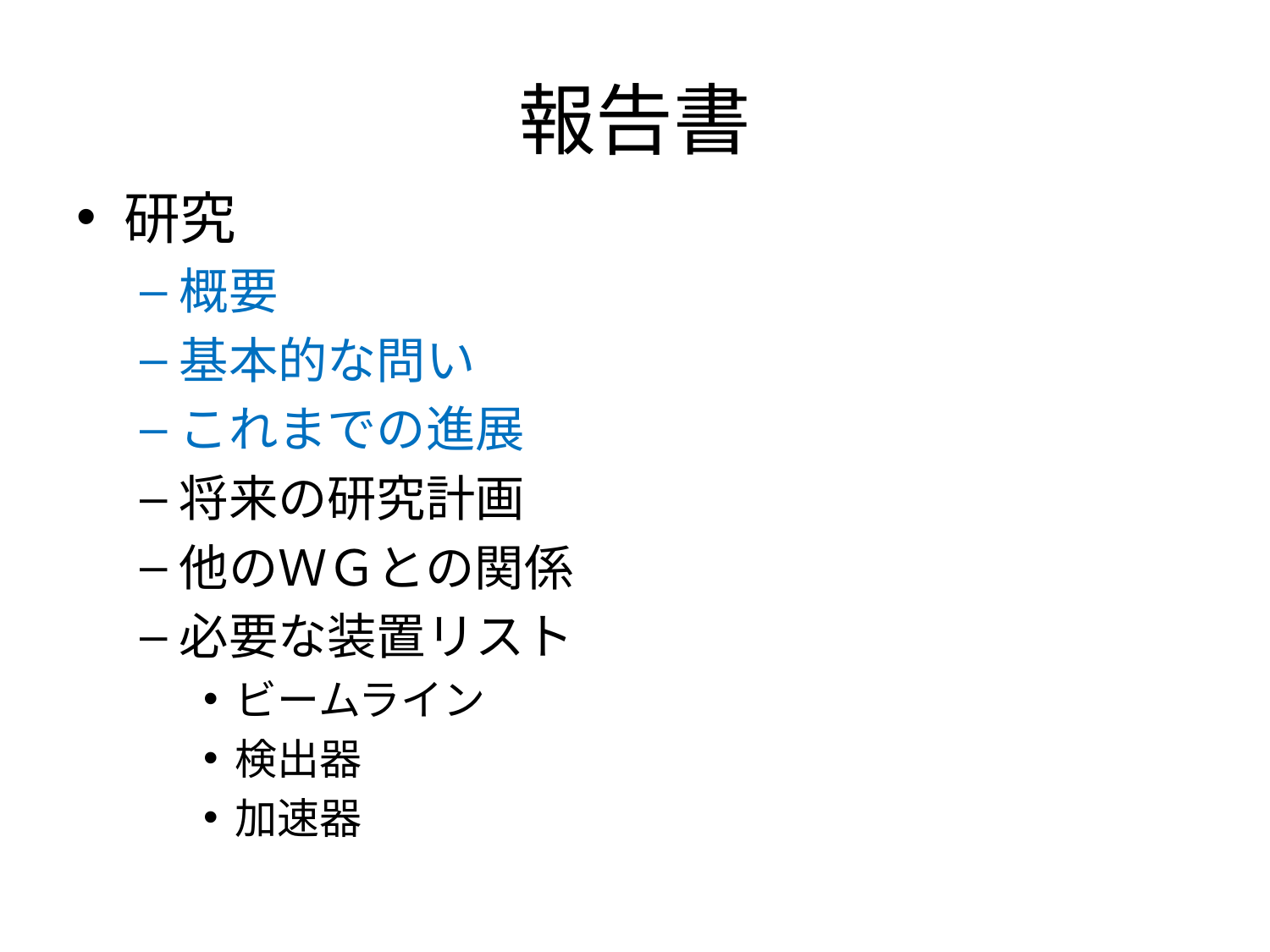

# 報告書
研究
概要
基本的な問い
これまでの進展
将来の研究計画
他のＷＧとの関係
必要な装置リスト
ビームライン
検出器
加速器